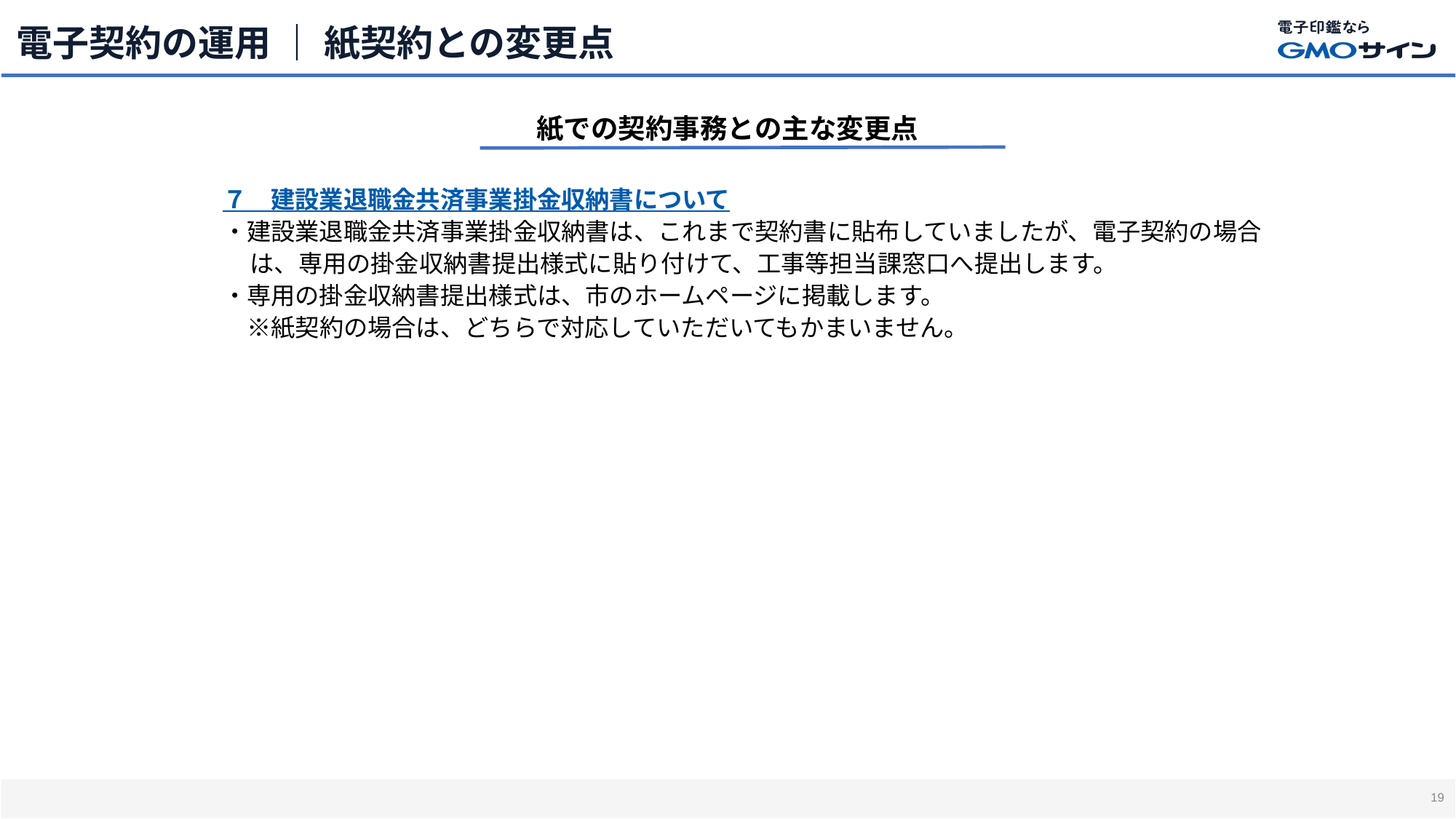

# 電子契約の運用 ｜ 紙契約との変更点
紙での契約事務との主な変更点

７　建設業退職金共済事業掛金収納書について
・建設業退職金共済事業掛金収納書は、これまで契約書に貼布していましたが、電子契約の場合は、専用の掛金収納書提出様式に貼り付けて、工事等担当課窓口へ提出します。
・専用の掛金収納書提出様式は、市のホームページに掲載します。
　※紙契約の場合は、どちらで対応していただいてもかまいません。
19